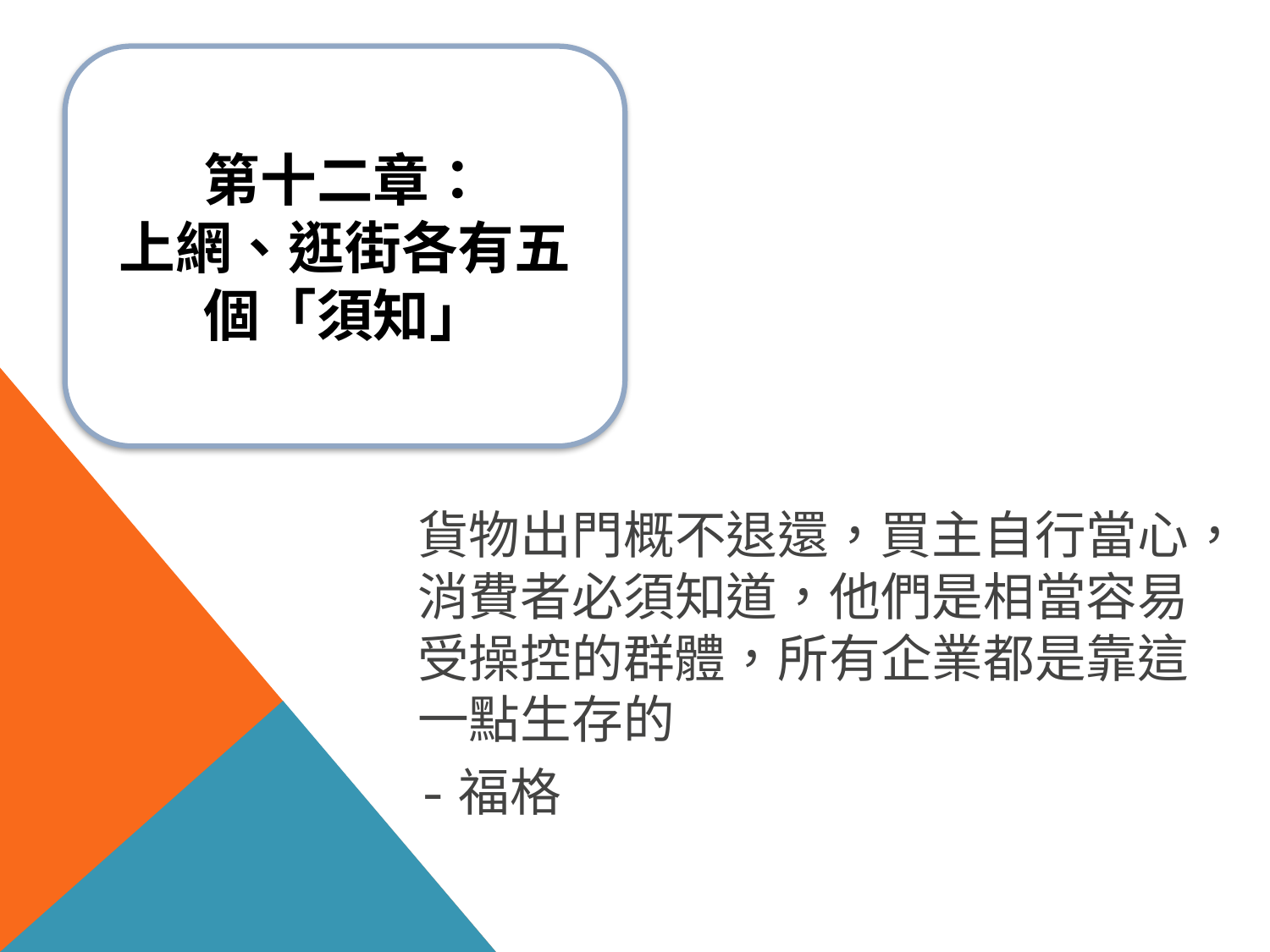

第十二章：
上網、逛街各有五個「須知」
貨物出門概不退還，買主自行當心，消費者必須知道，他們是相當容易受操控的群體，所有企業都是靠這一點生存的
-福格